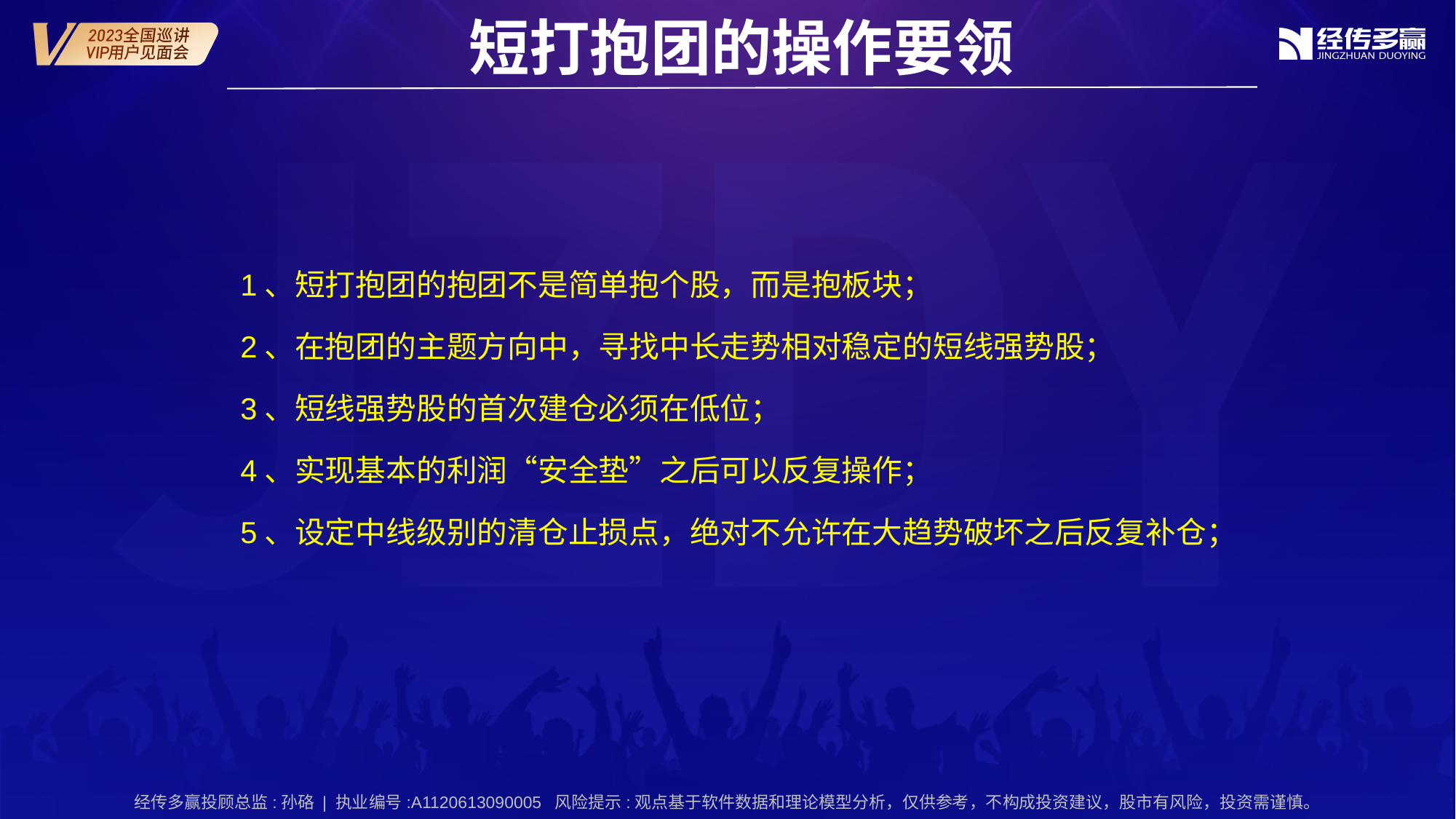

短打抱团的操作要领
1、短打抱团的抱团不是简单抱个股，而是抱板块；
2、在抱团的主题方向中，寻找中长走势相对稳定的短线强势股；
3、短线强势股的首次建仓必须在低位；
4、实现基本的利润“安全垫”之后可以反复操作；
5、设定中线级别的清仓止损点，绝对不允许在大趋势破坏之后反复补仓；